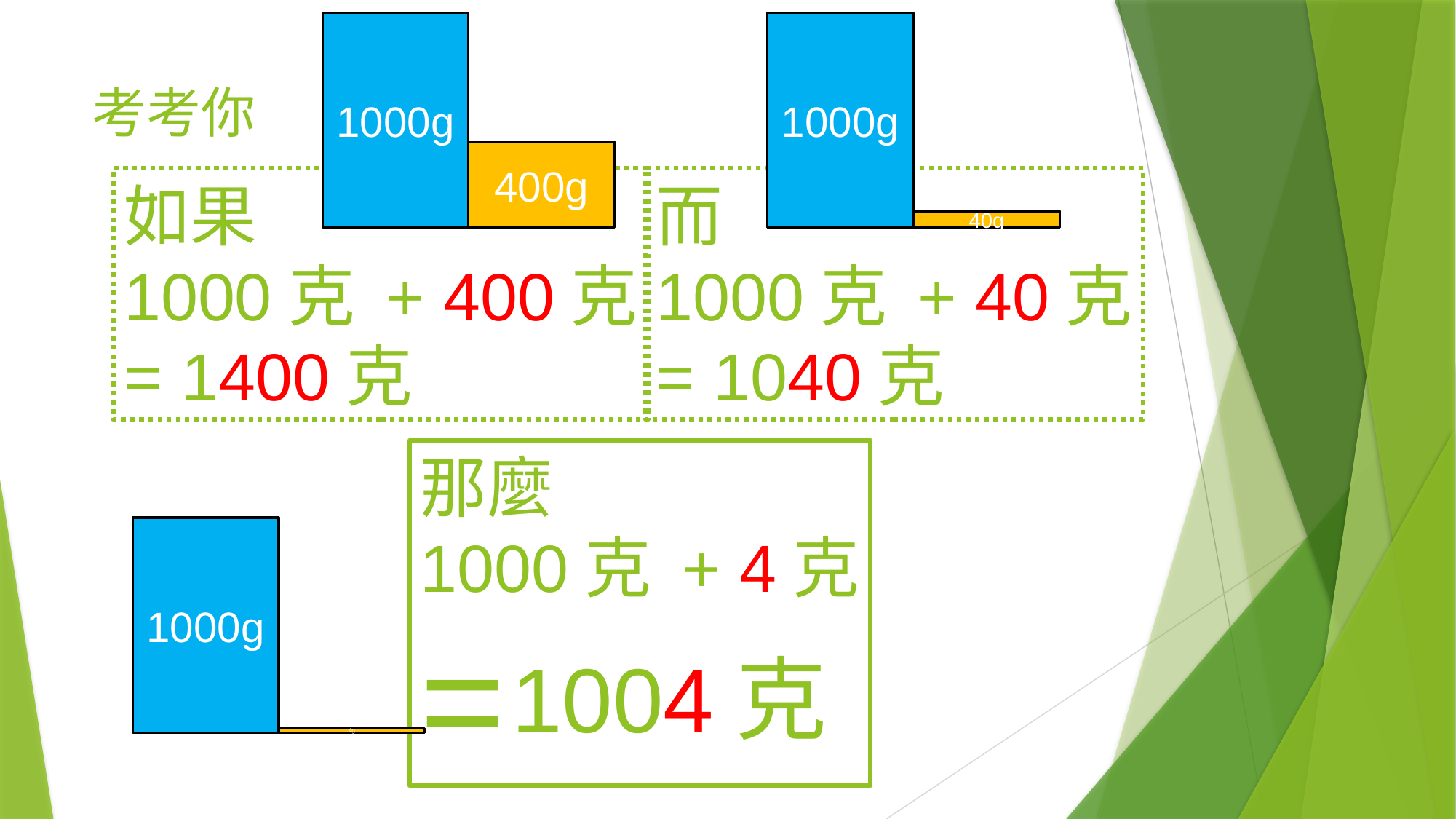

1000g
1000g
# 考考你
400g
如果
1000克 + 400克
= 1400克
而
1000克 + 40克
= 1040克
40g
那麼
1000克 + 4克
=
1000g
1004克
4g